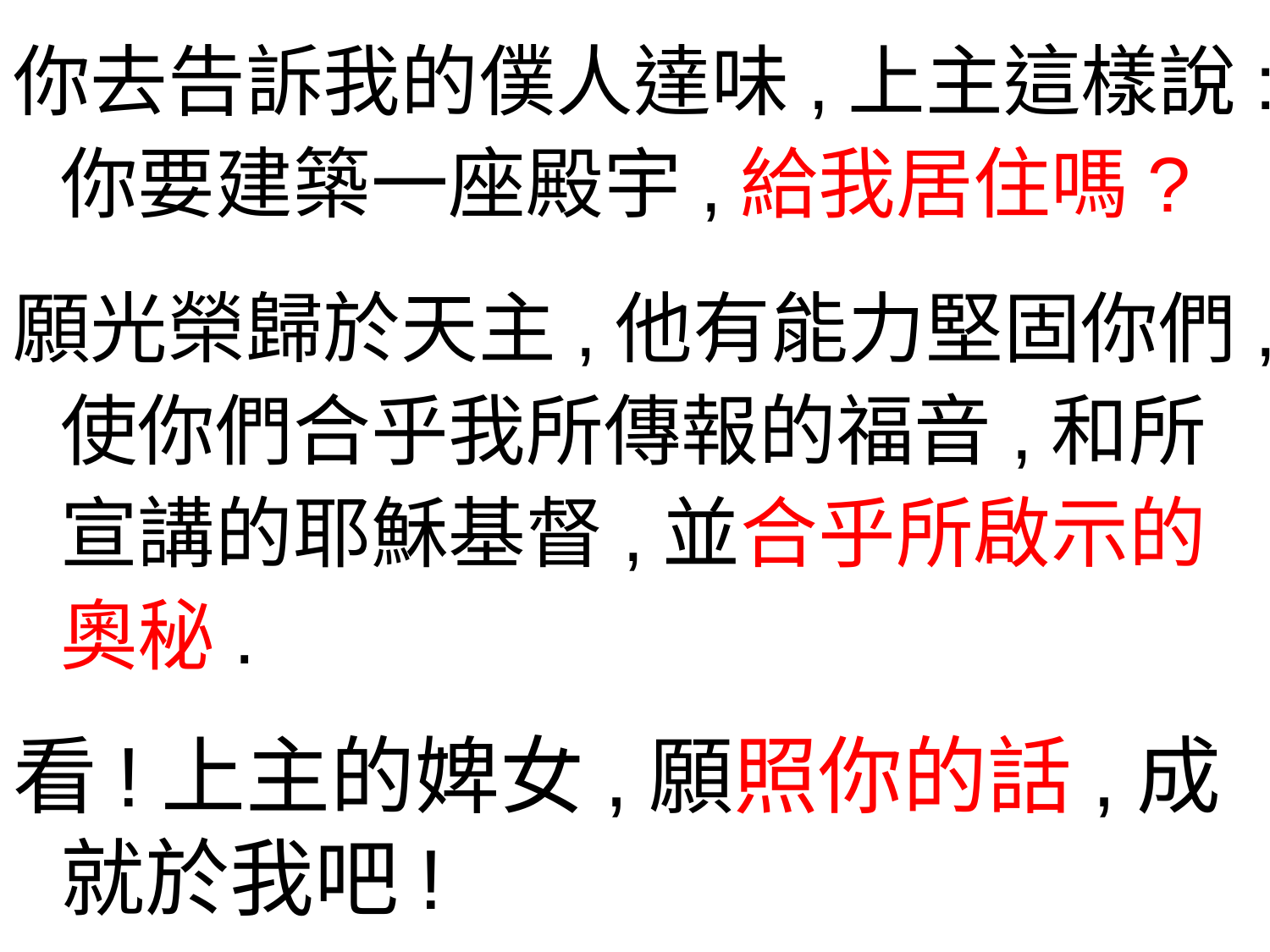

你去告訴我的僕人達味,上主這樣說:你要建築一座殿宇,給我居住嗎?
願光榮歸於天主,他有能力堅固你們,使你們合乎我所傳報的福音,和所宣講的耶穌基督,並合乎所啟示的奧秘.
看!上主的婢女,願照你的話,成就於我吧!